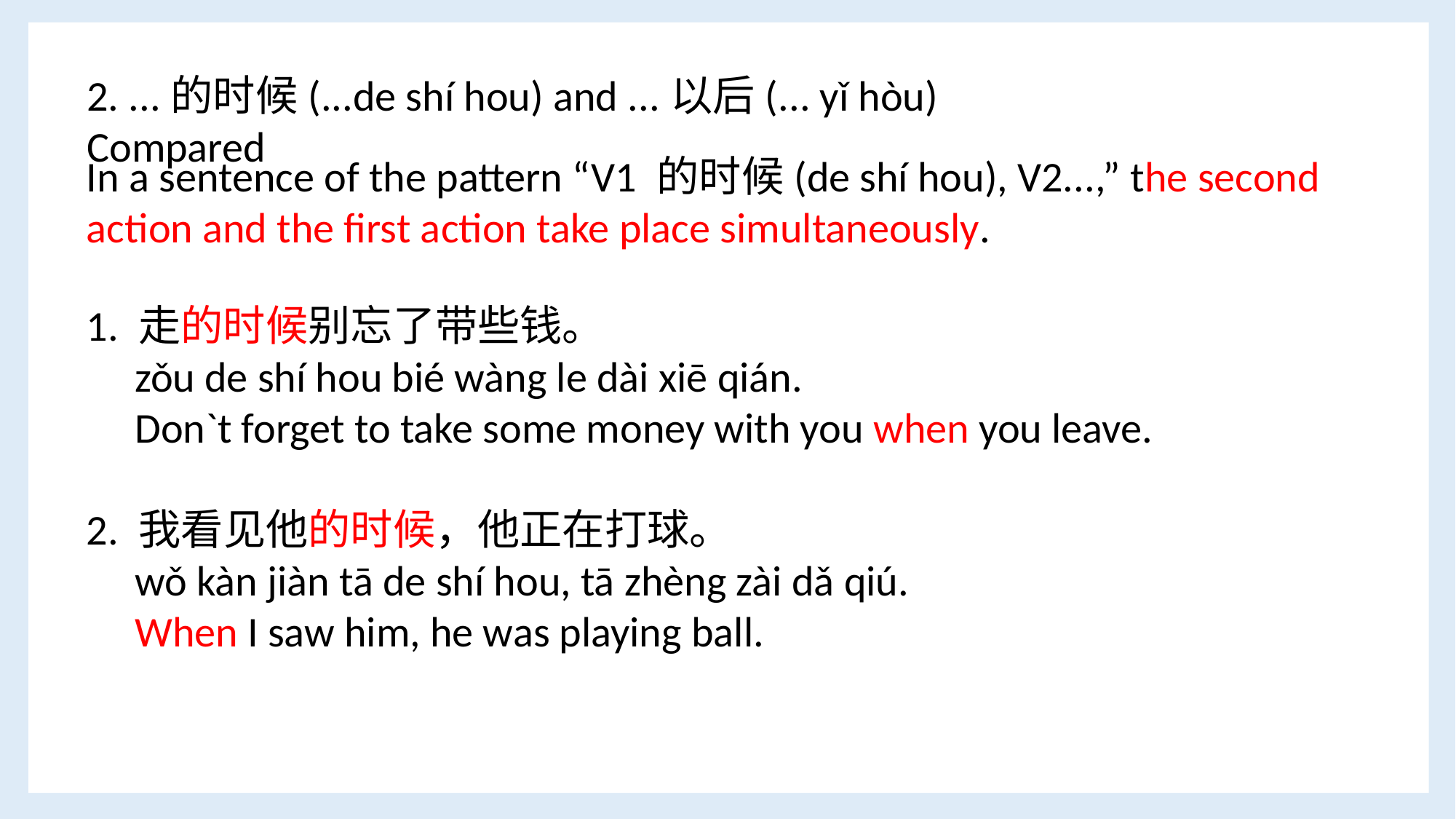

2. ...的时候(...de shí hou) and ...以后(... yǐ hòu) Compared
In a sentence of the pattern “V1 的时候(de shí hou), V2...,” the second action and the first action take place simultaneously.
1. 走的时候别忘了带些钱。
     zǒu de shí hou bié wàng le dài xiē qián.
     Don`t forget to take some money with you when you leave.

2. 我看见他的时候，他正在打球。
     wǒ kàn jiàn tā de shí hou, tā zhèng zài dǎ qiú.
     When I saw him, he was playing ball.